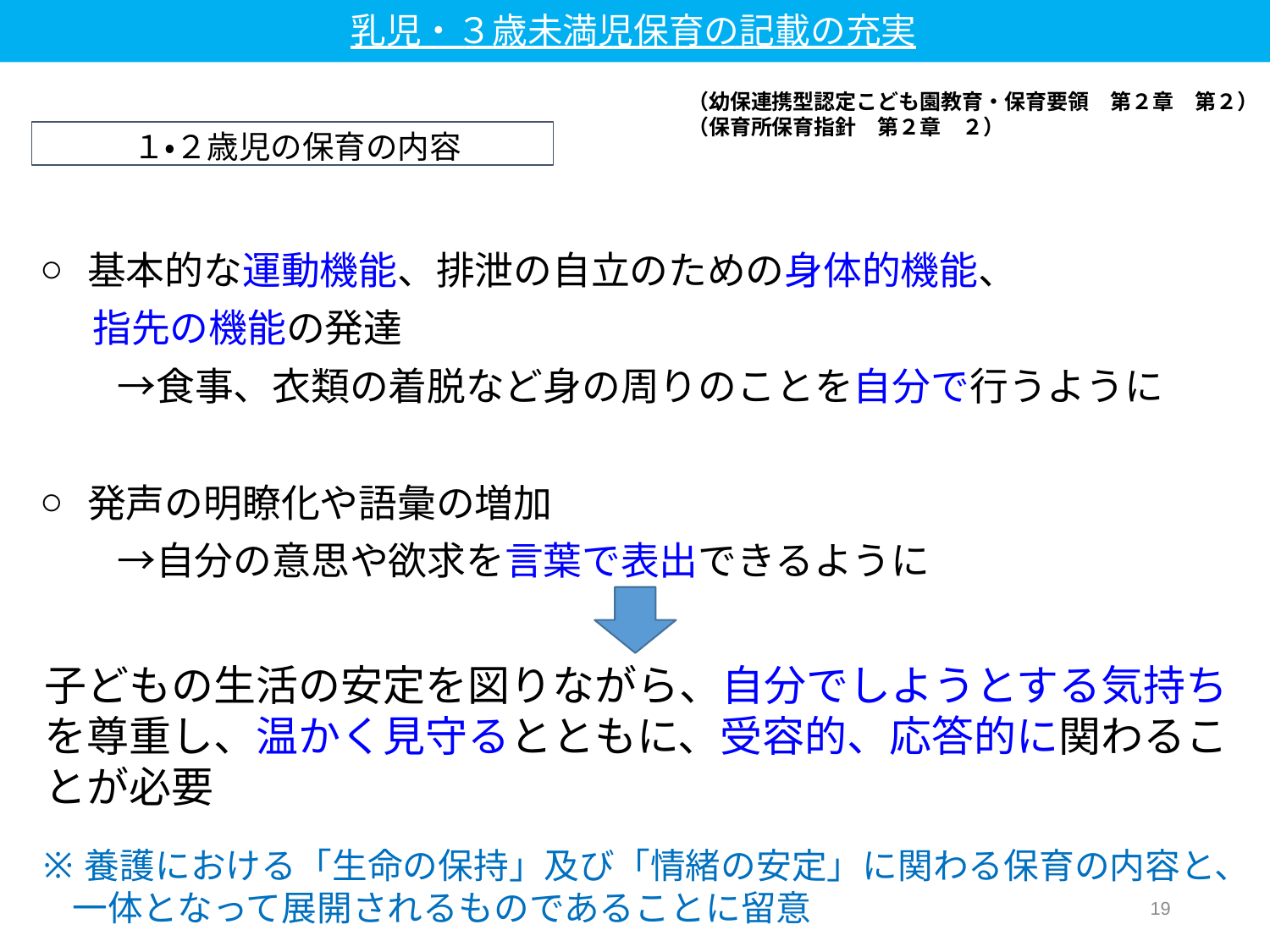

乳児・３歳未満児保育の記載の充実
（幼保連携型認定こども園教育・保育要領　第２章　第２）
（保育所保育指針　第２章　２）
１・２歳児の保育の内容

基本的な運動機能、排泄の自立のための身体的機能、
     指先の機能の発達
　　→食事、衣類の着脱など身の周りのことを自分で行うように

発声の明瞭化や語彙の増加
　　→自分の意思や欲求を言葉で表出できるように

子どもの生活の安定を図りながら、自分でしようとする気持ちを尊重し、温かく見守るとともに、受容的、応答的に関わることが必要
養護における「生命の保持」及び「情緒の安定」に関わる保育の内容と、
　一体となって展開されるものであることに留意
19